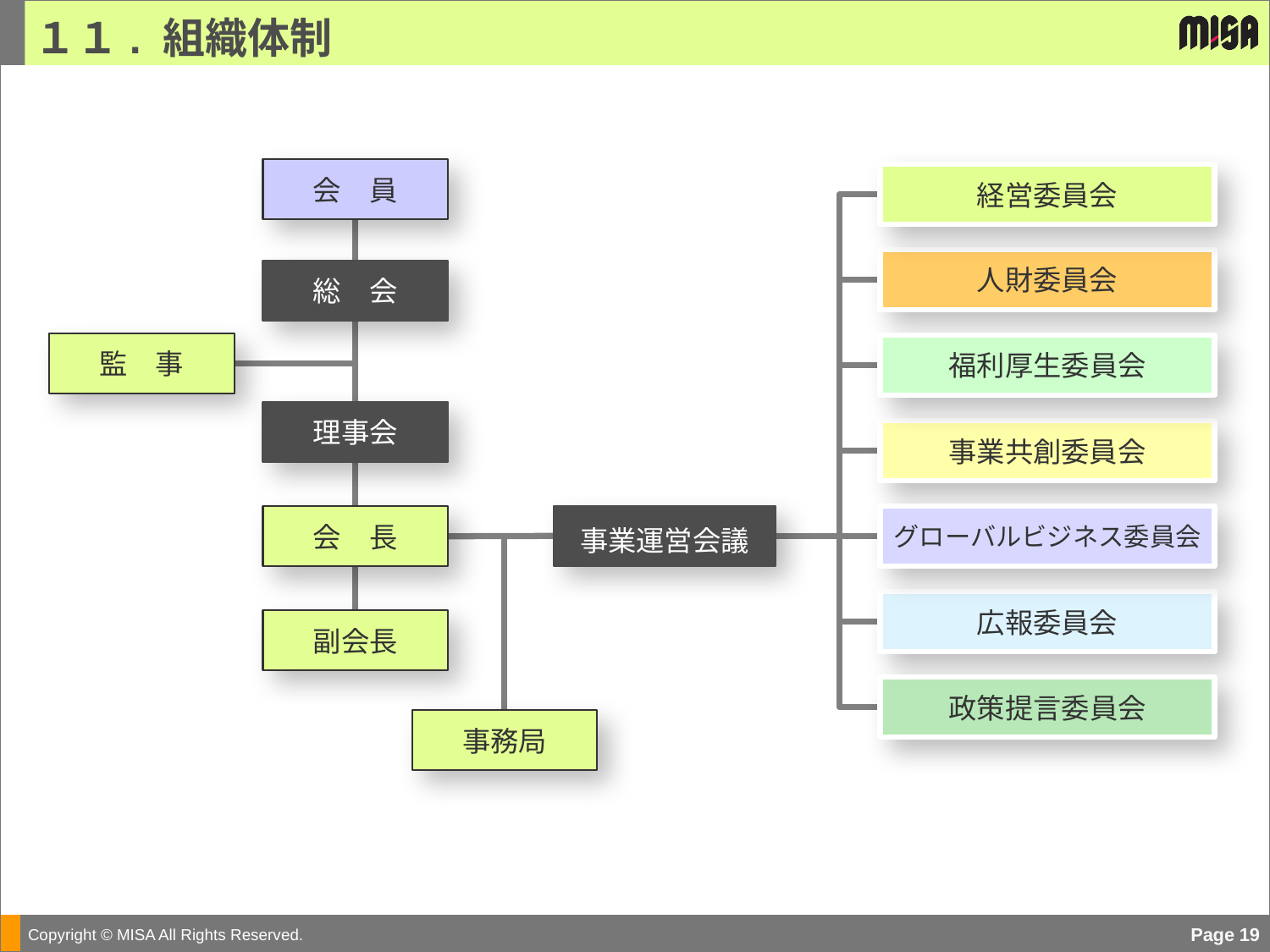

１１. 組織体制
会　員
経営委員会
人財委員会
総　会
監　事
福利厚生委員会
理事会
事業共創委員会
事業運営会議
会　長
グローバルビジネス委員会

広報委員会
副会長
政策提言委員会
事務局